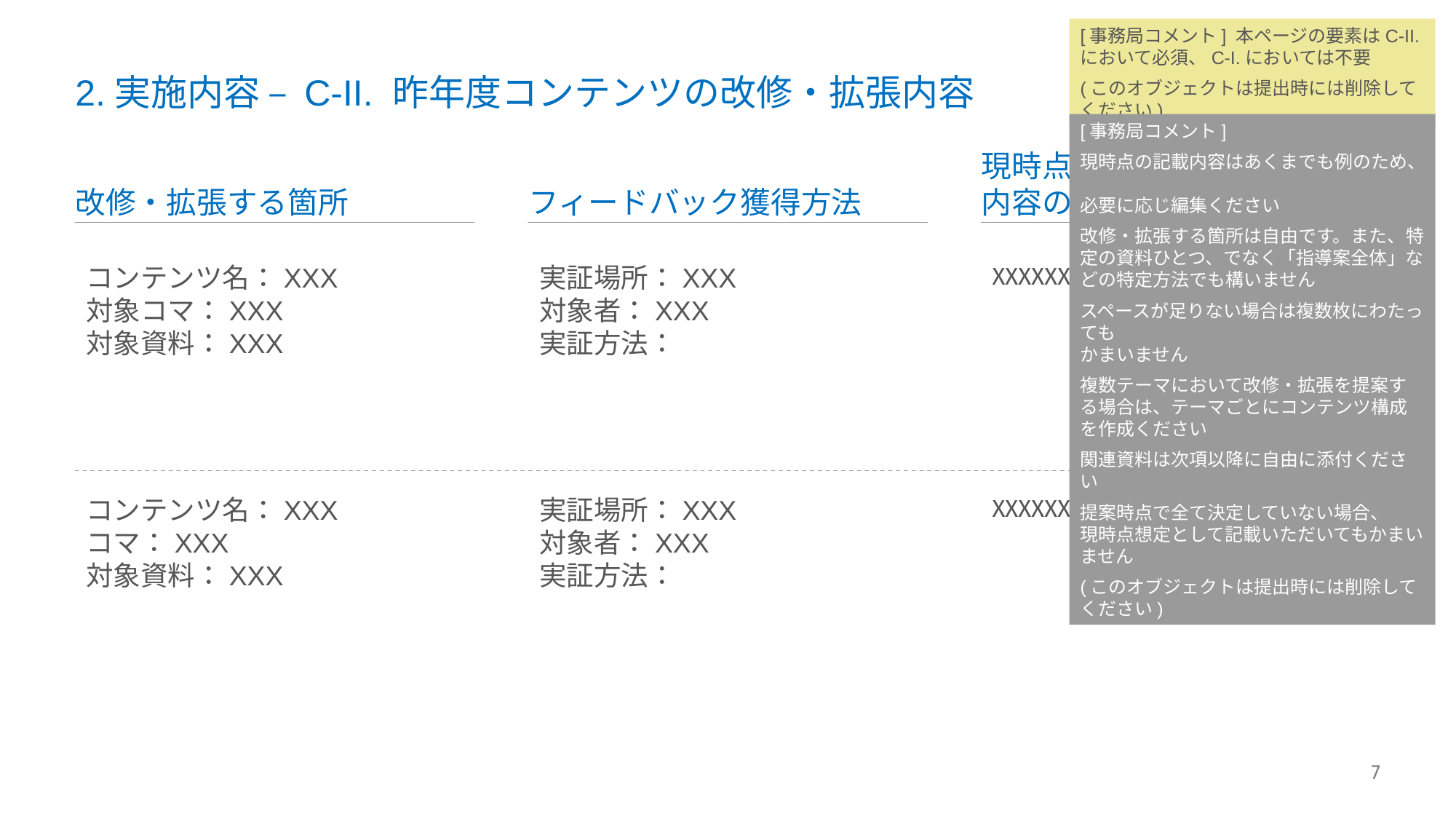

[事務局コメント] 本ページの要素はC-II.において必須、C-I.においては不要
(このオブジェクトは提出時には削除してください)
# 2.実施内容 – C-II. 昨年度コンテンツの改修・拡張内容
[事務局コメント]
現時点の記載内容はあくまでも例のため、
必要に応じ編集ください
改修・拡張する箇所は自由です。また、特定の資料ひとつ、でなく「指導案全体」などの特定方法でも構いません
スペースが足りない場合は複数枚にわたっても
かまいません
複数テーマにおいて改修・拡張を提案する場合は、テーマごとにコンテンツ構成を作成ください
関連資料は次項以降に自由に添付ください
提案時点で全て決定していない場合、
現時点想定として記載いただいてもかまいません
(このオブジェクトは提出時には削除してください)
改修・拡張する箇所
フィードバック獲得方法
現時点での改修・拡張
内容のイメージ
コンテンツ名：XXX
対象コマ：XXX
対象資料：XXX
実証場所：XXX
対象者：XXX
実証方法：
XXXXXXXXXXXXXX
コンテンツ名：XXX
コマ：XXX
対象資料：XXX
実証場所：XXX
対象者：XXX
実証方法：
XXXXXXXXXXXXXX